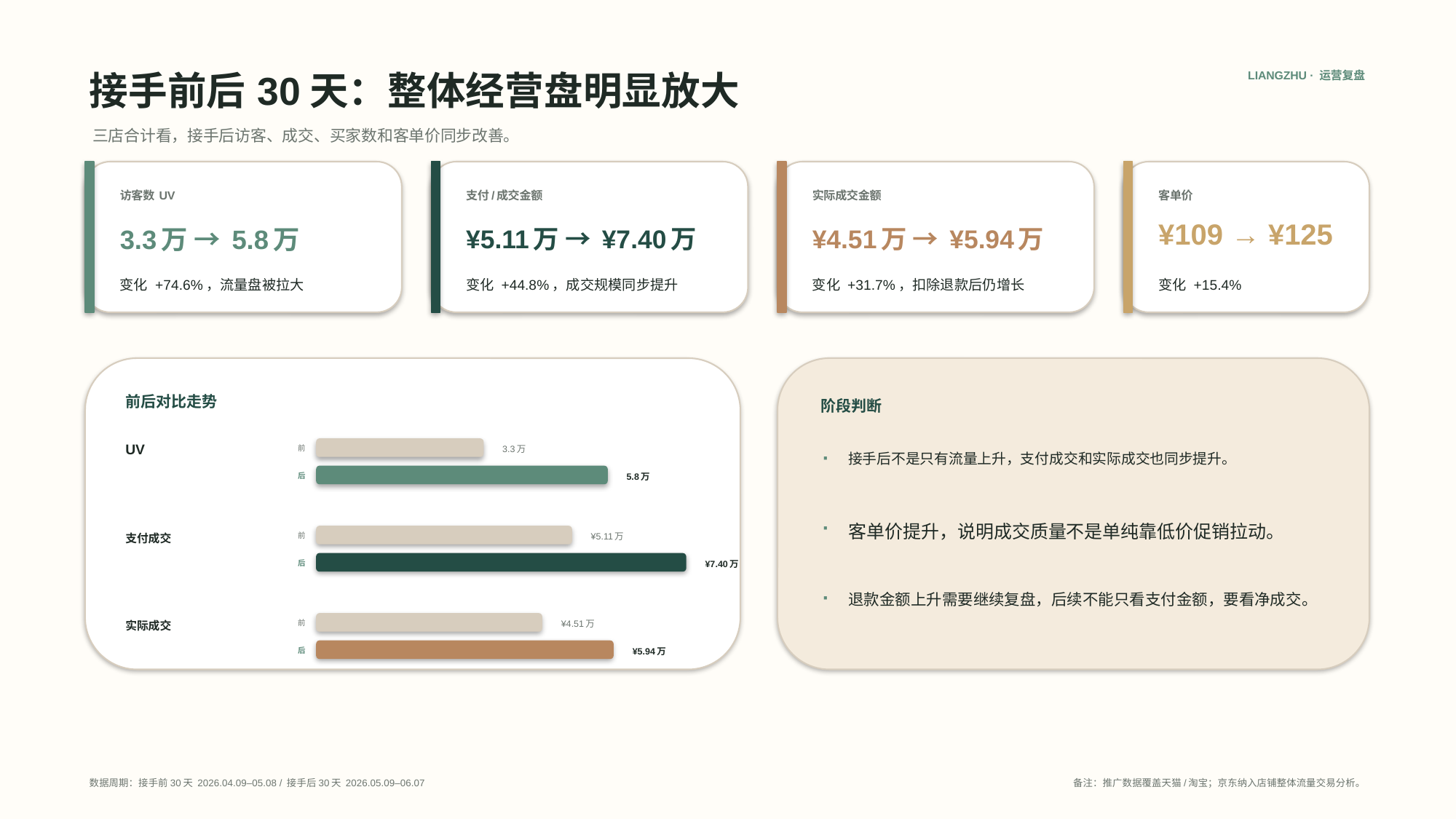

接手前后30天：整体经营盘明显放大
LIANGZHU · 运营复盘
三店合计看，接手后访客、成交、买家数和客单价同步改善。

访客数 UV
支付/成交金额
实际成交金额
客单价
3.3万 → 5.8万
¥5.11万 → ¥7.40万
¥4.51万 → ¥5.94万
¥109 → ¥125
变化 +74.6%，流量盘被拉大
变化 +44.8%，成交规模同步提升
变化 +31.7%，扣除退款后仍增长
变化 +15.4%

前后对比走势
阶段判断
UV
前
3.3万

·
接手后不是只有流量上升，支付成交和实际成交也同步提升。
后
5.8万

·
客单价提升，说明成交质量不是单纯靠低价促销拉动。
支付成交
前
¥5.11万

后
¥7.40万

·
退款金额上升需要继续复盘，后续不能只看支付金额，要看净成交。
实际成交
前
¥4.51万

后
¥5.94万

数据周期：接手前30天 2026.04.09–05.08 / 接手后30天 2026.05.09–06.07
备注：推广数据覆盖天猫/淘宝；京东纳入店铺整体流量交易分析。